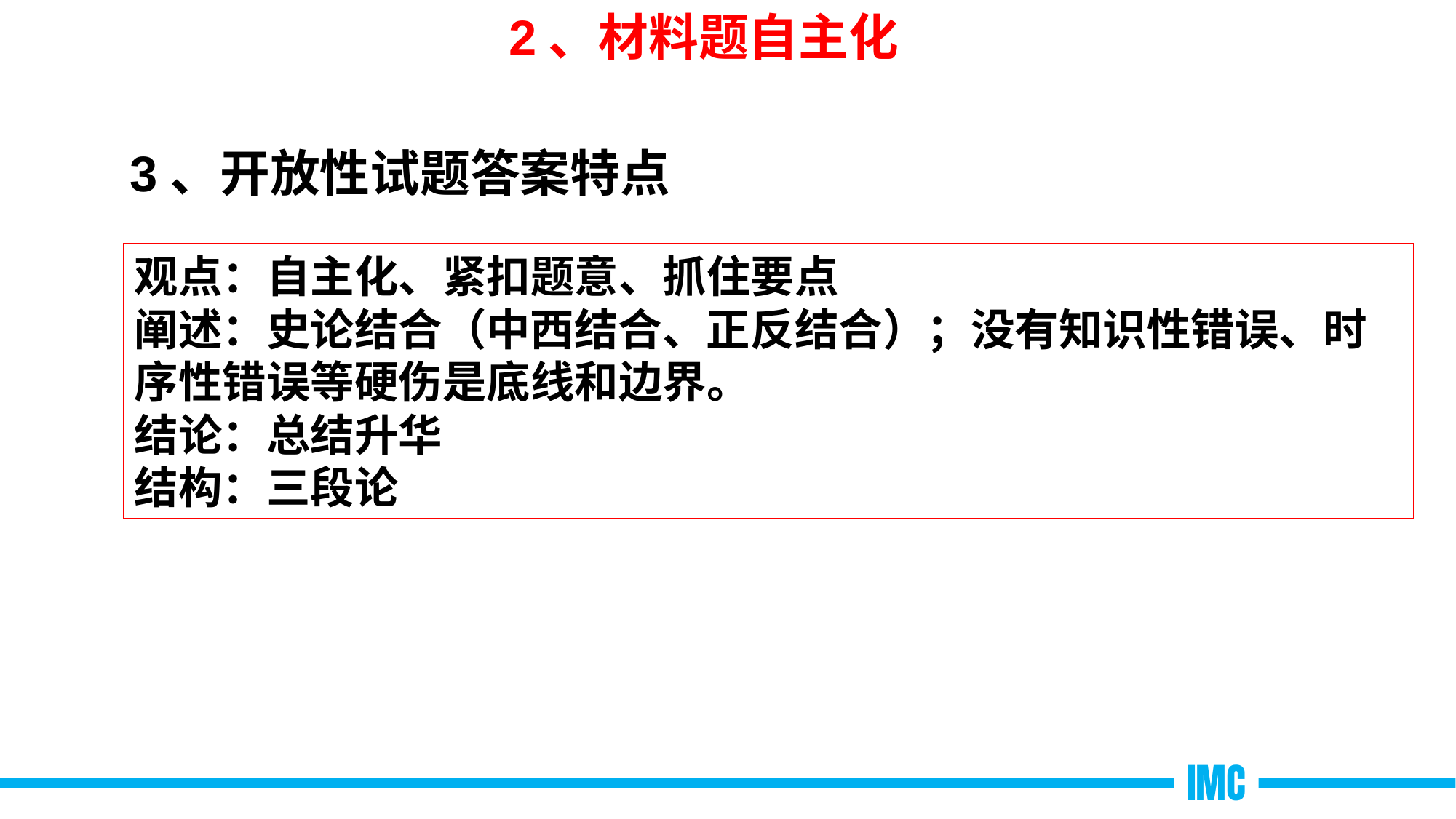

2、材料题自主化
3、开放性试题答案特点
观点：自主化、紧扣题意、抓住要点
阐述：史论结合（中西结合、正反结合）；没有知识性错误、时序性错误等硬伤是底线和边界。
结论：总结升华
结构：三段论